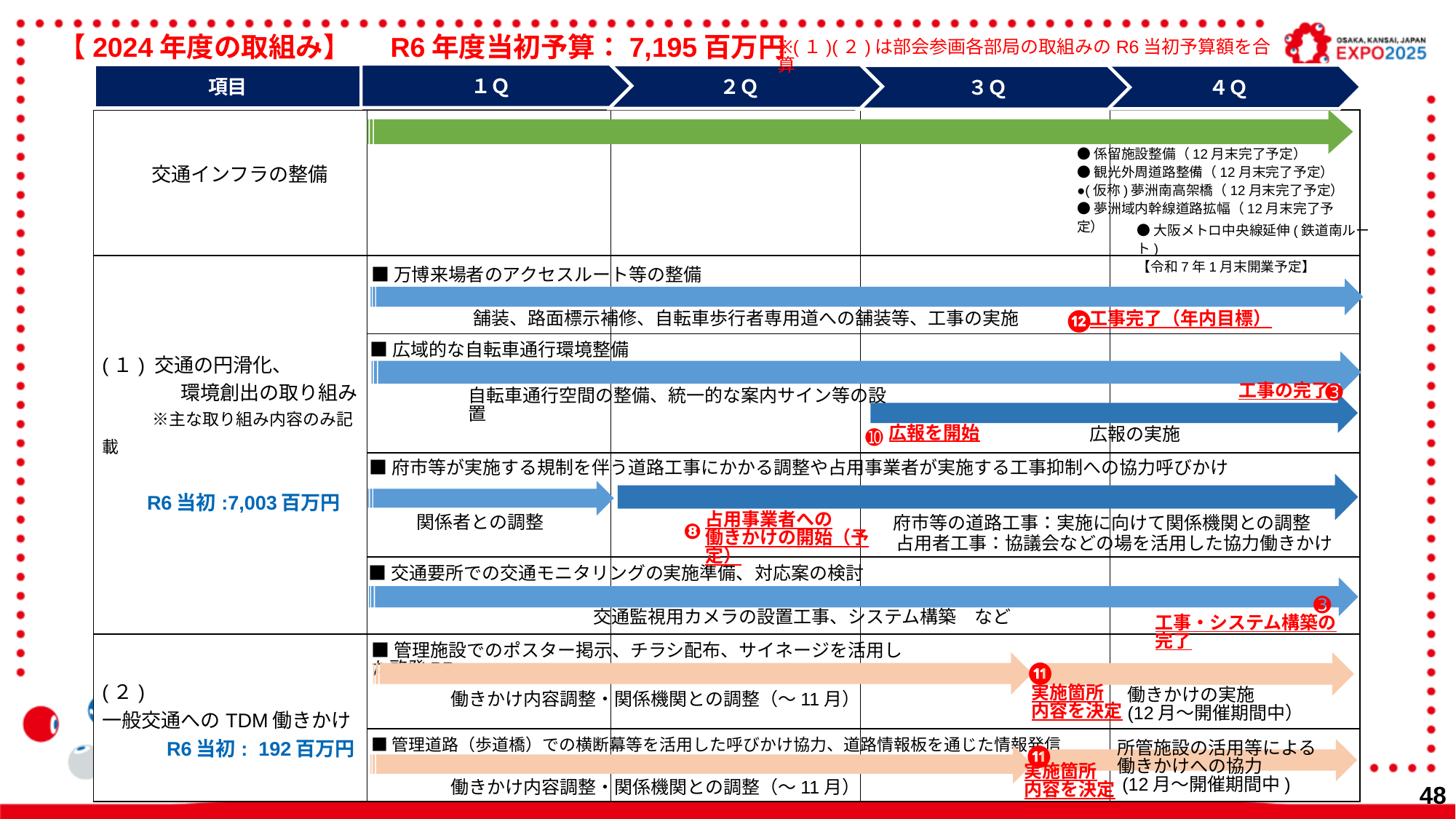

【2024年度の取組み】　 R6年度当初予算：7,195百万円

※(１)(２)は部会参画各部局の取組みのR6当初予算額を合算
１Ｑ
項目
２Ｑ
４Ｑ
３Ｑ

| 交通インフラの整備 |  |  |  |  |
| --- | --- | --- | --- | --- |
| (１) 交通の円滑化、 　　　　環境創出の取り組み 　　　※主な取り組み内容のみ記載　　　　 　　　 　　R6当初:7,003百万円 |  |  |  |  |
|  |  |  |  |  |
|  |  |  |  |  |
|  |  |  |  |  |
| (２) 一般交通へのTDM働きかけ 　　　R6当初: 192百万円 |  |  |  |  |
| (3) 一般交通への働きかけ 　　　R6当初: 百万円 |  |  |  |  |
●係留施設整備（12月末完了予定）
●観光外周道路整備（12月末完了予定）
●(仮称)夢洲南高架橋（12月末完了予定）
●夢洲域内幹線道路拡幅（12月末完了予定）
●大阪メトロ中央線延伸(鉄道南ルート)
【令和7年1月末開業予定】
■万博来場者のアクセスルート等の整備

⓬
舗装、路面標示補修、自転車歩行者専用道への舗装等、工事の実施
工事完了（年内目標）
■広域的な自転車通行環境整備

➌
工事の完了
自転車通行空間の整備、統一的な案内サイン等の設置

➓
広報を開始
広報の実施
■府市等が実施する規制を伴う道路工事にかかる調整や占用事業者が実施する工事抑制への協力呼びかけ

❽
占用事業者への
働きかけの開始（予定）
関係者との調整
府市等の道路工事：実施に向けて関係機関との調整
占用者工事：協議会などの場を活用した協力働きかけ
■交通要所での交通モニタリングの実施準備、対応案の検討

➌
交通監視用カメラの設置工事、システム構築　など
工事・システム構築の完了
■管理施設でのポスター掲示、チラシ配布、サイネージを活用した啓発PR
⓫

実施箇所
内容を決定
働きかけの実施
(12月～開催期間中）
働きかけ内容調整・関係機関との調整（～11月）
⓫
■管理道路（歩道橋）での横断幕等を活用した呼びかけ協力、道路情報板を通じた情報発信
所管施設の活用等による
働きかけへの協力
 (12月～開催期間中)

実施箇所
内容を決定
48
働きかけ内容調整・関係機関との調整（～11月）